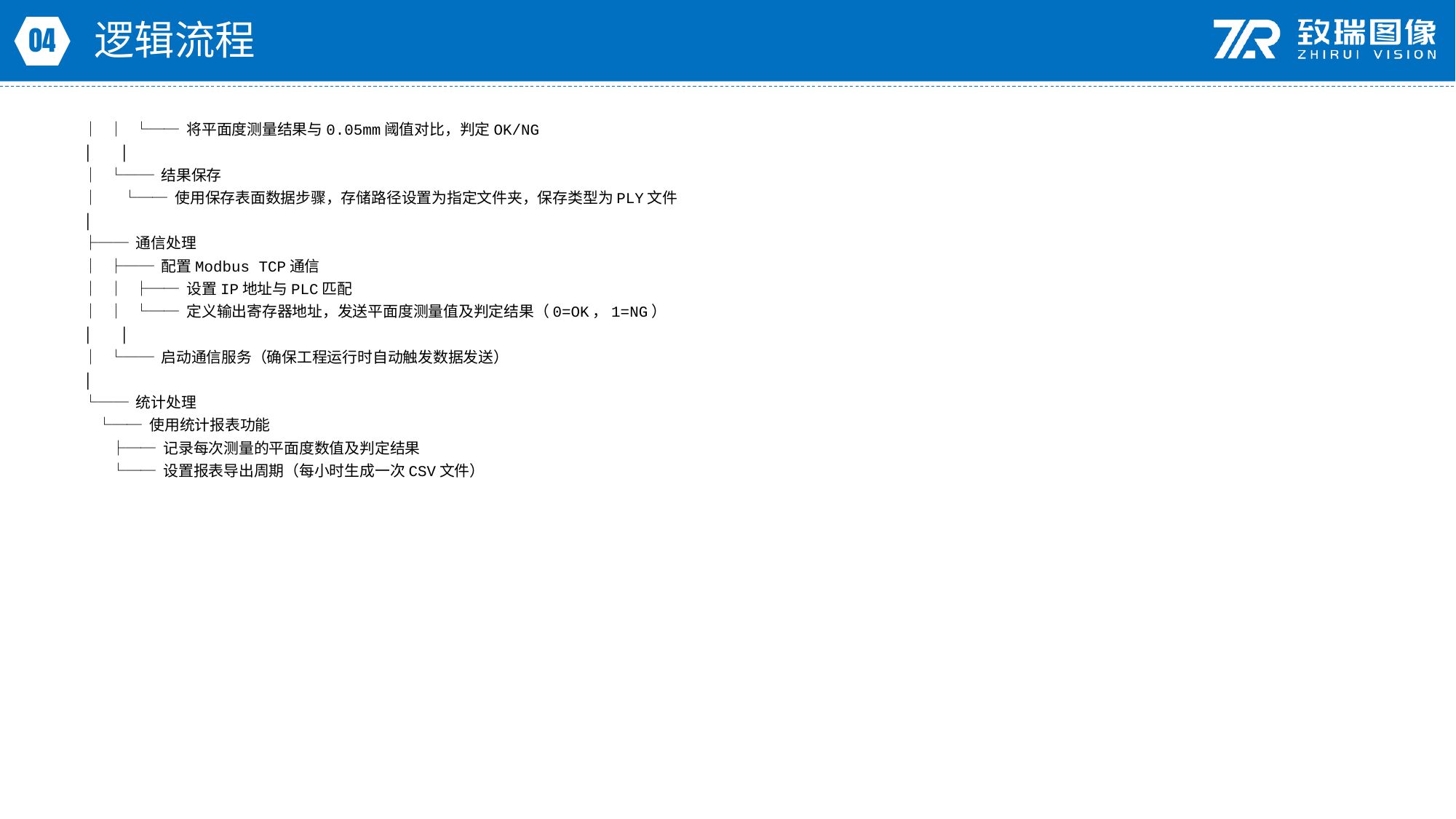

逻辑流程
04

│   │   └── 将平面度测量结果与0.05mm阈值对比，判定OK/NG
│   │
│   └── 结果保存
│       └── 使用保存表面数据步骤，存储路径设置为指定文件夹，保存类型为PLY文件
│
├── 通信处理
│   ├── 配置Modbus TCP通信
│   │   ├── 设置IP地址与PLC匹配
│   │   └── 定义输出寄存器地址，发送平面度测量值及判定结果（0=OK，1=NG）
│   │
│   └── 启动通信服务（确保工程运行时自动触发数据发送）
│
└── 统计处理
    └── 使用统计报表功能
        ├── 记录每次测量的平面度数值及判定结果
        └── 设置报表导出周期（每小时生成一次CSV文件）